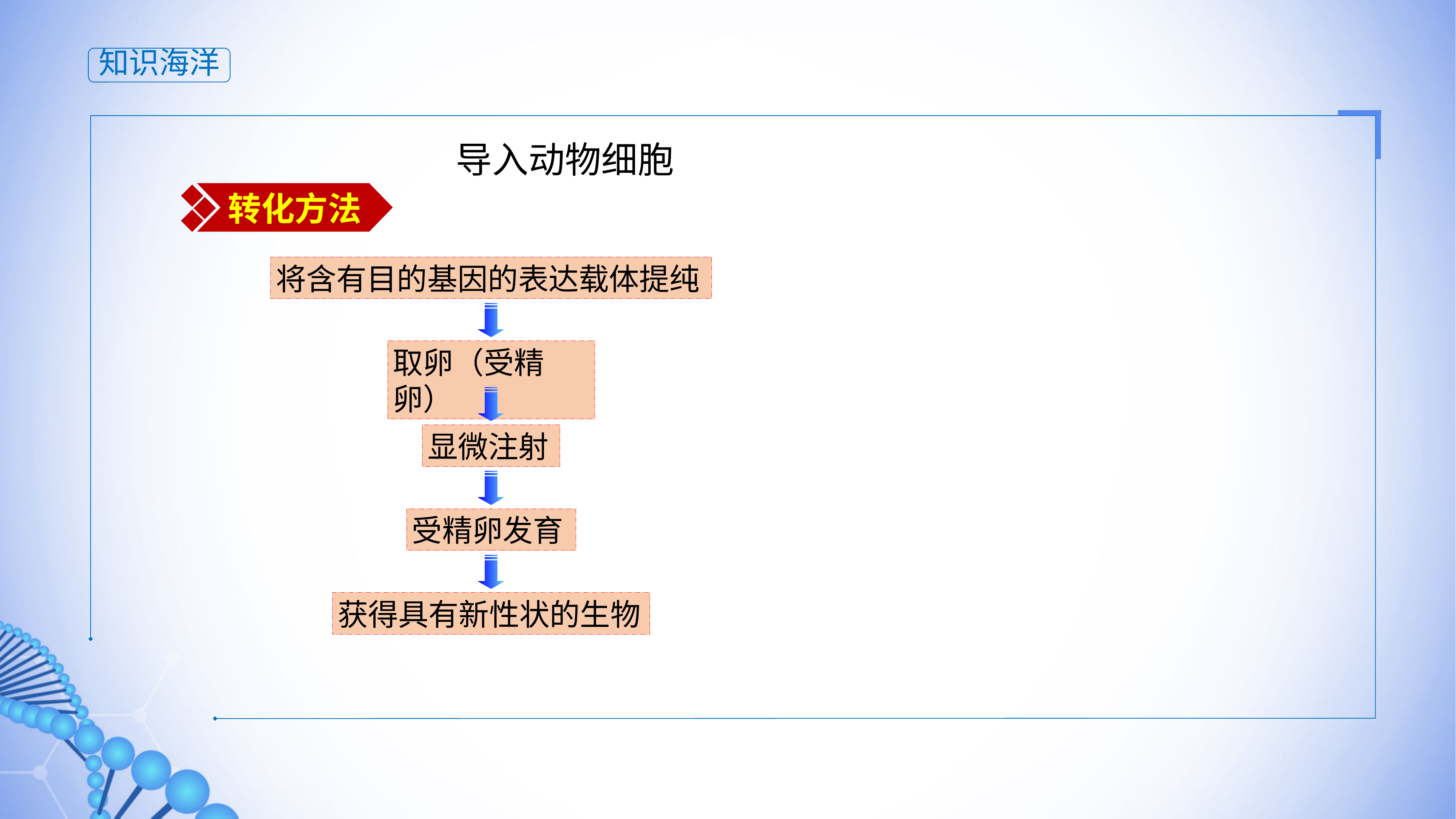

知识海洋

导入动物细胞

转化方法
将含有目的基因的表达载体提纯

取卵（受精卵）

显微注射

受精卵发育

获得具有新性状的生物